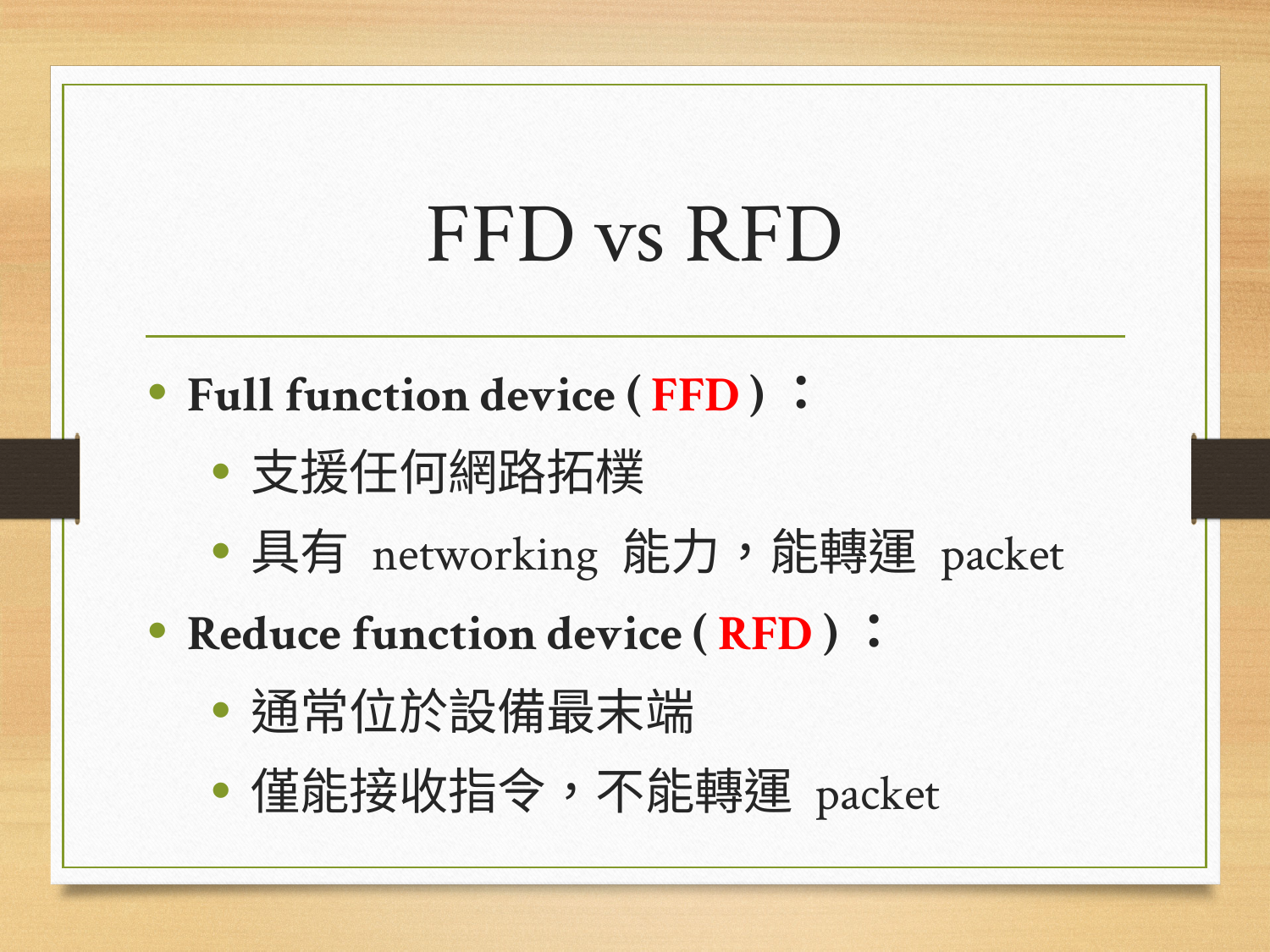

# FFD vs RFD
Full function device ( FFD )：
支援任何網路拓樸
具有 networking 能力，能轉運 packet
Reduce function device ( RFD )：
通常位於設備最末端
僅能接收指令，不能轉運 packet